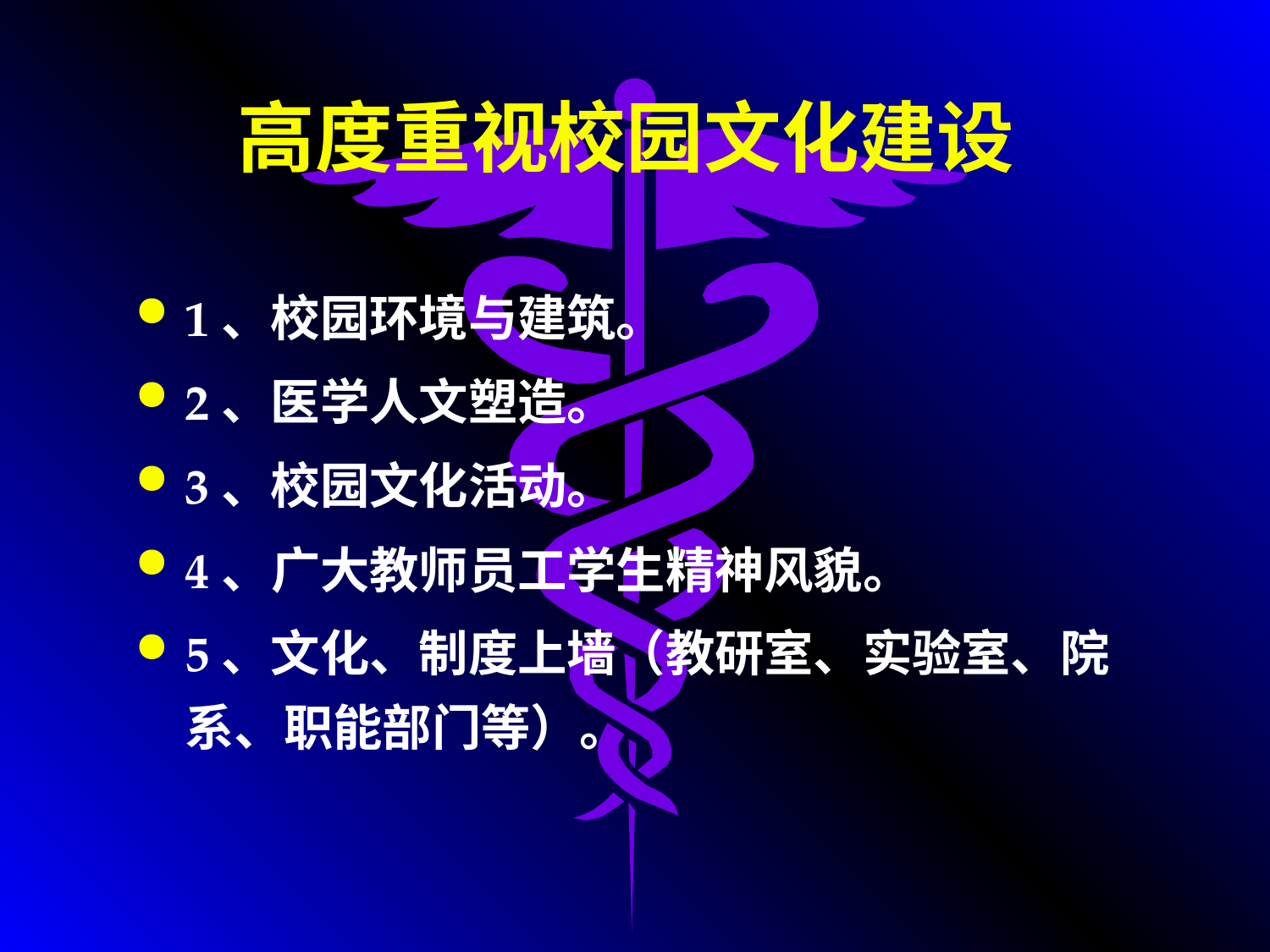

# 高度重视校园文化建设
1、校园环境与建筑。
2、医学人文塑造。
3、校园文化活动。
4、广大教师员工学生精神风貌。
5、文化、制度上墙（教研室、实验室、院系、职能部门等）。